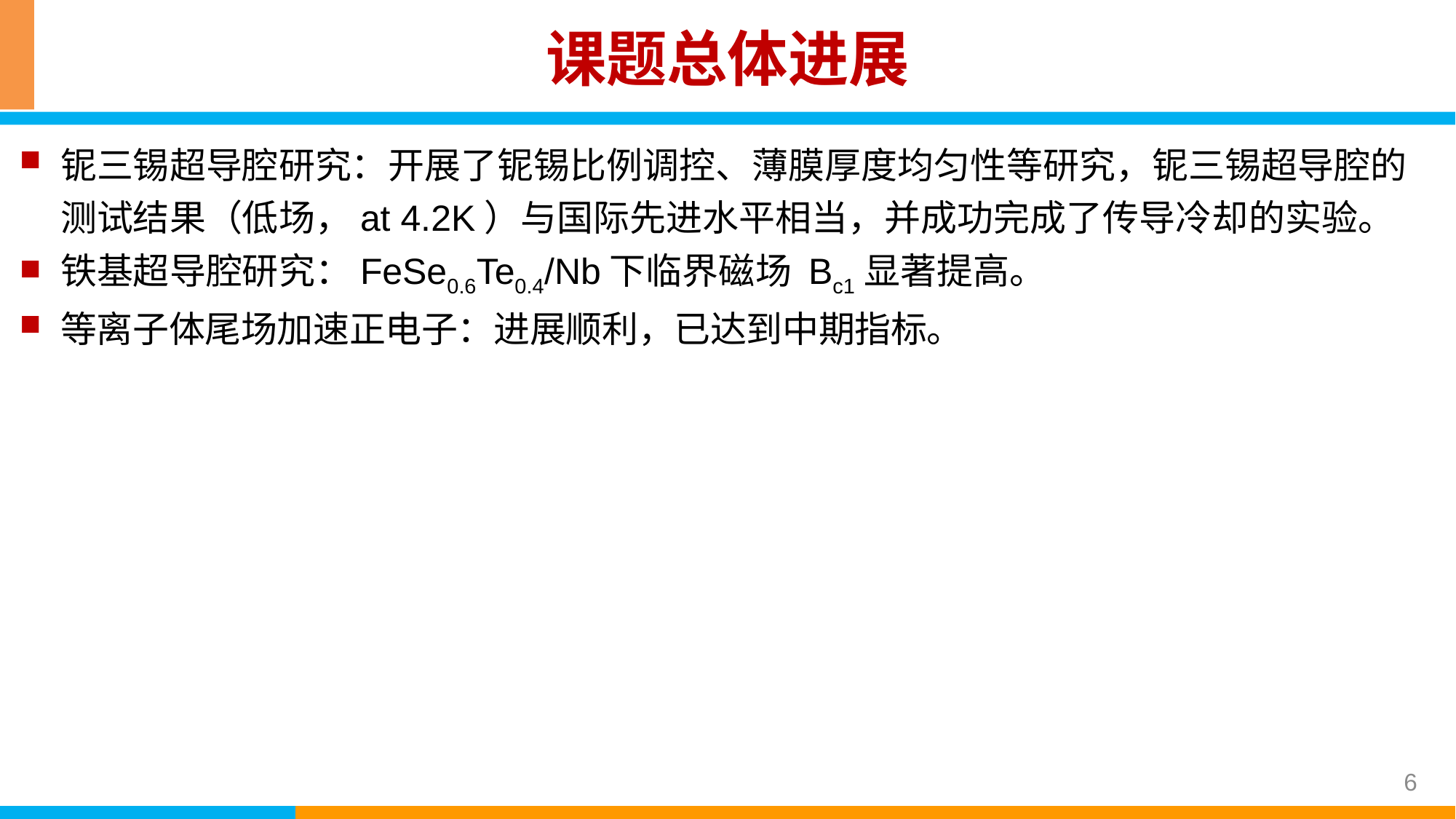

课题总体进展
铌三锡超导腔研究：开展了铌锡比例调控、薄膜厚度均匀性等研究，铌三锡超导腔的测试结果（低场，at 4.2K）与国际先进水平相当，并成功完成了传导冷却的实验。
铁基超导腔研究：FeSe0.6Te0.4/Nb下临界磁场 Bc1显著提高。
等离子体尾场加速正电子：进展顺利，已达到中期指标。
6